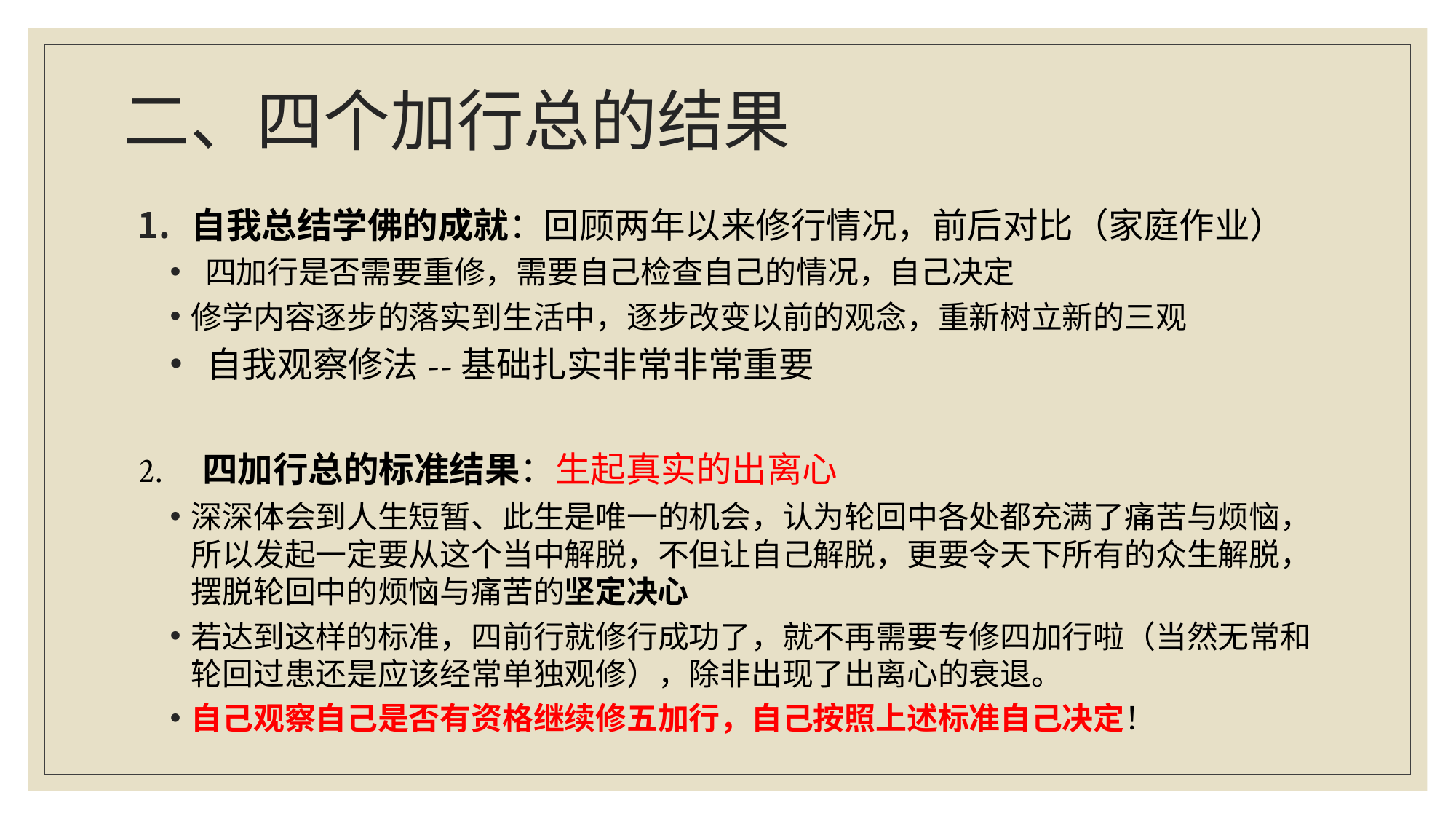

# 二、四个加行总的结果
自我总结学佛的成就：回顾两年以来修行情况，前后对比（家庭作业）
 四加行是否需要重修，需要自己检查自己的情况，自己决定
修学内容逐步的落实到生活中，逐步改变以前的观念，重新树立新的三观
 自我观察修法--基础扎实非常非常重要

2.    四加行总的标准结果：生起真实的出离心
深深体会到人生短暂、此生是唯一的机会，认为轮回中各处都充满了痛苦与烦恼，所以发起一定要从这个当中解脱，不但让自己解脱，更要令天下所有的众生解脱，摆脱轮回中的烦恼与痛苦的坚定决心
若达到这样的标准，四前行就修行成功了，就不再需要专修四加行啦（当然无常和轮回过患还是应该经常单独观修），除非出现了出离心的衰退。
自己观察自己是否有资格继续修五加行，自己按照上述标准自己决定！